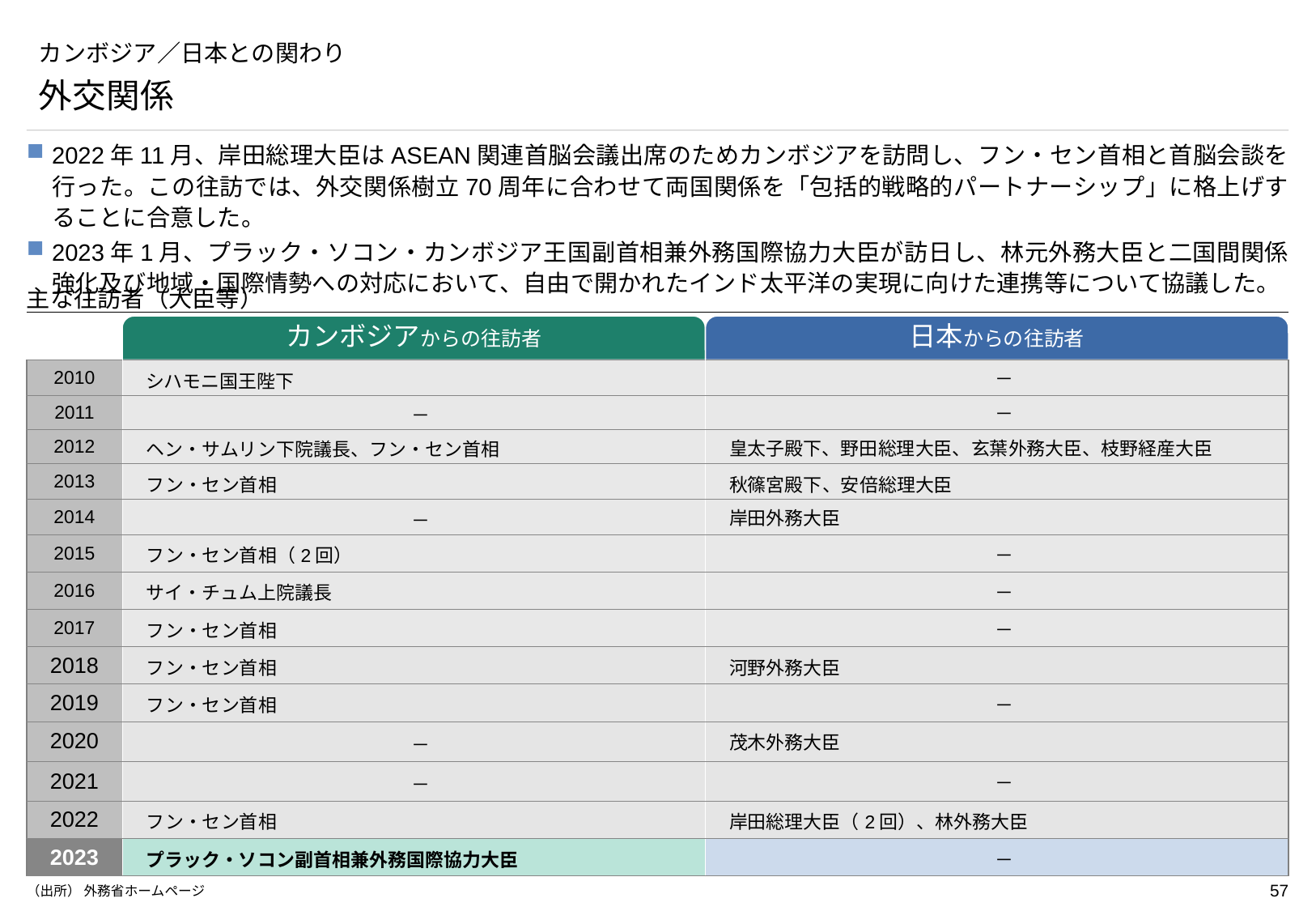

# カンボジア／日本との関わり
外交関係
2022年11月、岸田総理大臣はASEAN関連首脳会議出席のためカンボジアを訪問し、フン・セン首相と首脳会談を行った。この往訪では、外交関係樹立70周年に合わせて両国関係を「包括的戦略的パートナーシップ」に格上げすることに合意した。
2023年1月、プラック・ソコン・カンボジア王国副首相兼外務国際協力大臣が訪日し、林元外務大臣と二国間関係強化及び地域・国際情勢への対応において、自由で開かれたインド太平洋の実現に向けた連携等について協議した。
主な往訪者（大臣等）
カンボジアからの往訪者
日本からの往訪者
| 2010 | シハモニ国王陛下 | － |
| --- | --- | --- |
| 2011 | － | － |
| 2012 | ヘン・サムリン下院議長、フン・セン首相 | 皇太子殿下、野田総理大臣、玄葉外務大臣、枝野経産大臣 |
| 2013 | フン・セン首相 | 秋篠宮殿下、安倍総理大臣 |
| 2014 | － | 岸田外務大臣 |
| 2015 | フン・セン首相（2回） | － |
| 2016 | サイ・チュム上院議長 | － |
| 2017 | フン・セン首相 | － |
| 2018 | フン・セン首相 | 河野外務大臣 |
| 2019 | フン・セン首相 | － |
| 2020 | － | 茂木外務大臣 |
| 2021 | － | － |
| 2022 | フン・セン首相 | 岸田総理大臣（2回）、林外務大臣 |
| 2023 | プラック・ソコン副首相兼外務国際協力大臣 | － |
（出所） 外務省ホームページ